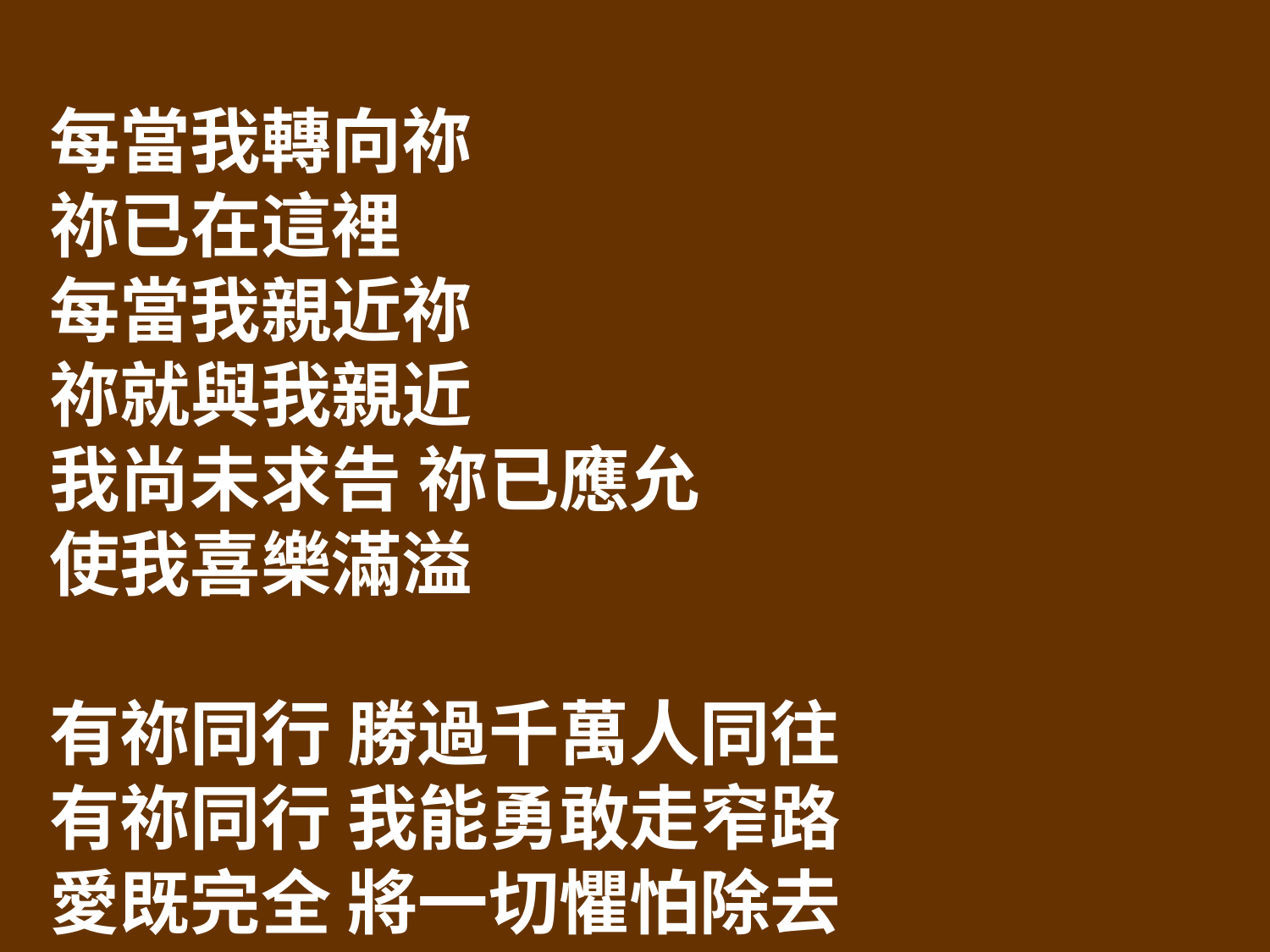

每當我轉向祢
祢已在這裡
每當我親近祢
祢就與我親近
我尚未求告 祢已應允
使我喜樂滿溢

有祢同行 勝過千萬人同往
有祢同行 我能勇敢走窄路
愛既完全 將一切懼怕除去